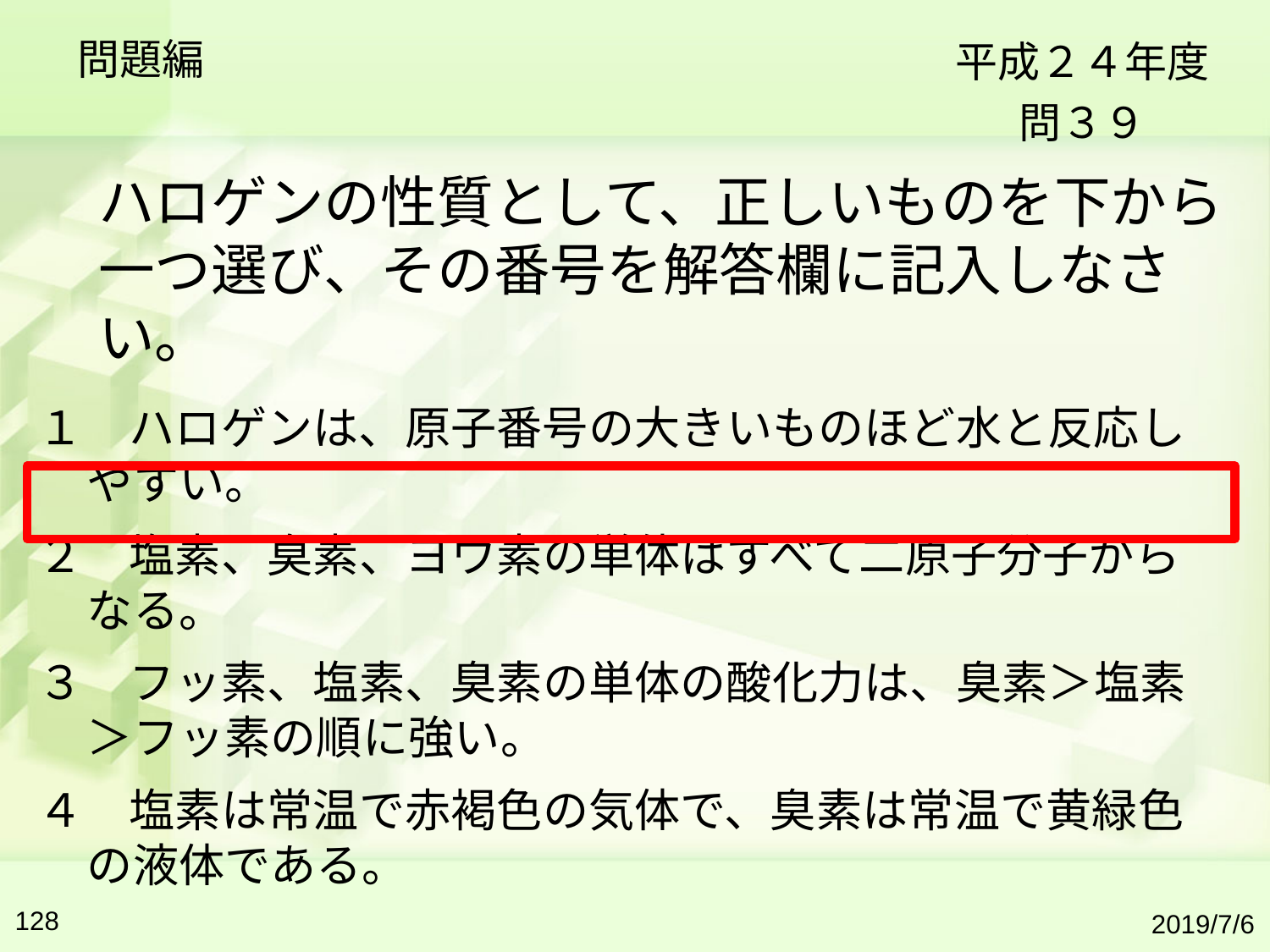

問題編
平成２４年度
問３９
ハロゲンの性質として、正しいものを下から一つ選び、その番号を解答欄に記入しなさい。
１　ハロゲンは、原子番号の大きいものほど水と反応しやすい。
２　塩素、臭素、ヨウ素の単体はすべて二原子分子からなる。
３　フッ素、塩素、臭素の単体の酸化力は、臭素＞塩素＞フッ素の順に強い。
４　塩素は常温で赤褐色の気体で、臭素は常温で黄緑色の液体である。

128
2019/7/6